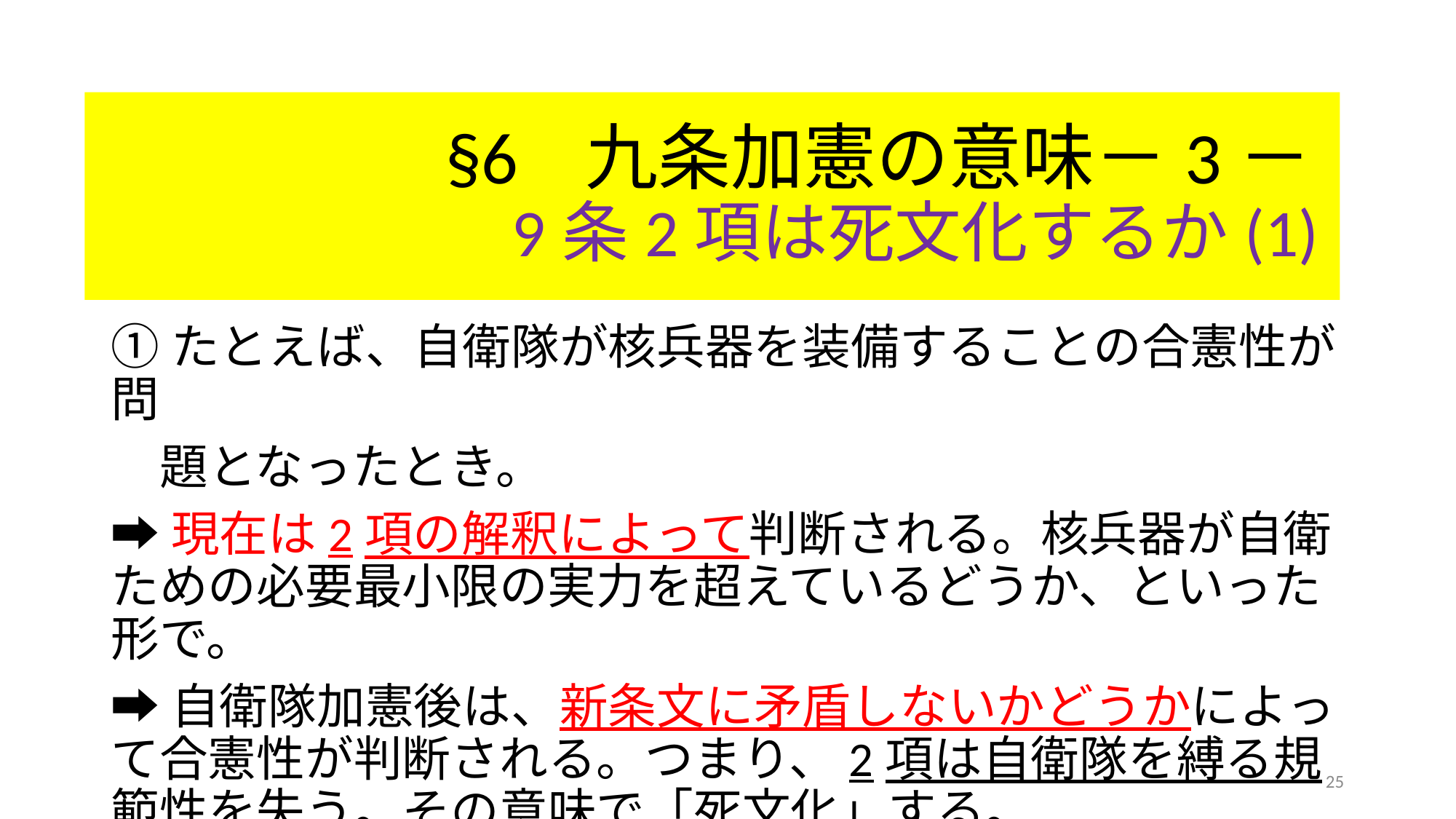

# §6   九条加憲の意味－3－ 　　　　　　9条2項は死文化するか(1)
①たとえば、自衛隊が核兵器を装備することの合憲性が問
　題となったとき。
➡現在は2項の解釈によって判断される。核兵器が自衛ための必要最小限の実力を超えているどうか、といった形で。
➡自衛隊加憲後は、新条文に矛盾しないかどうかによって合憲性が判断される。つまり、2項は自衛隊を縛る規範性を失う。その意味で「死文化」する。
25